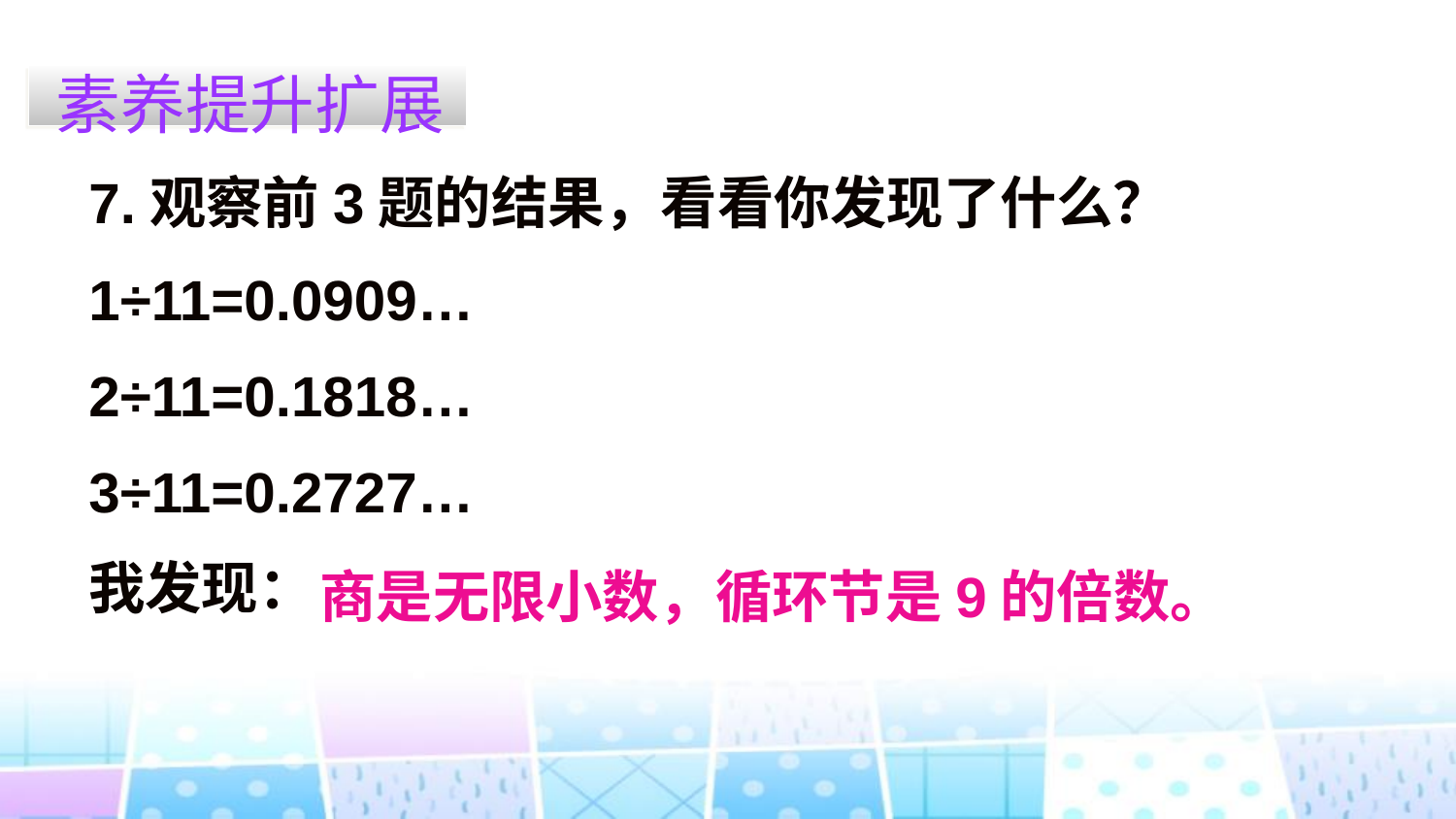

素养提升扩展

7.观察前3题的结果，看看你发现了什么？
1÷11=0.0909…
2÷11=0.1818…
3÷11=0.2727…
我发现：
商是无限小数，循环节是9的倍数。